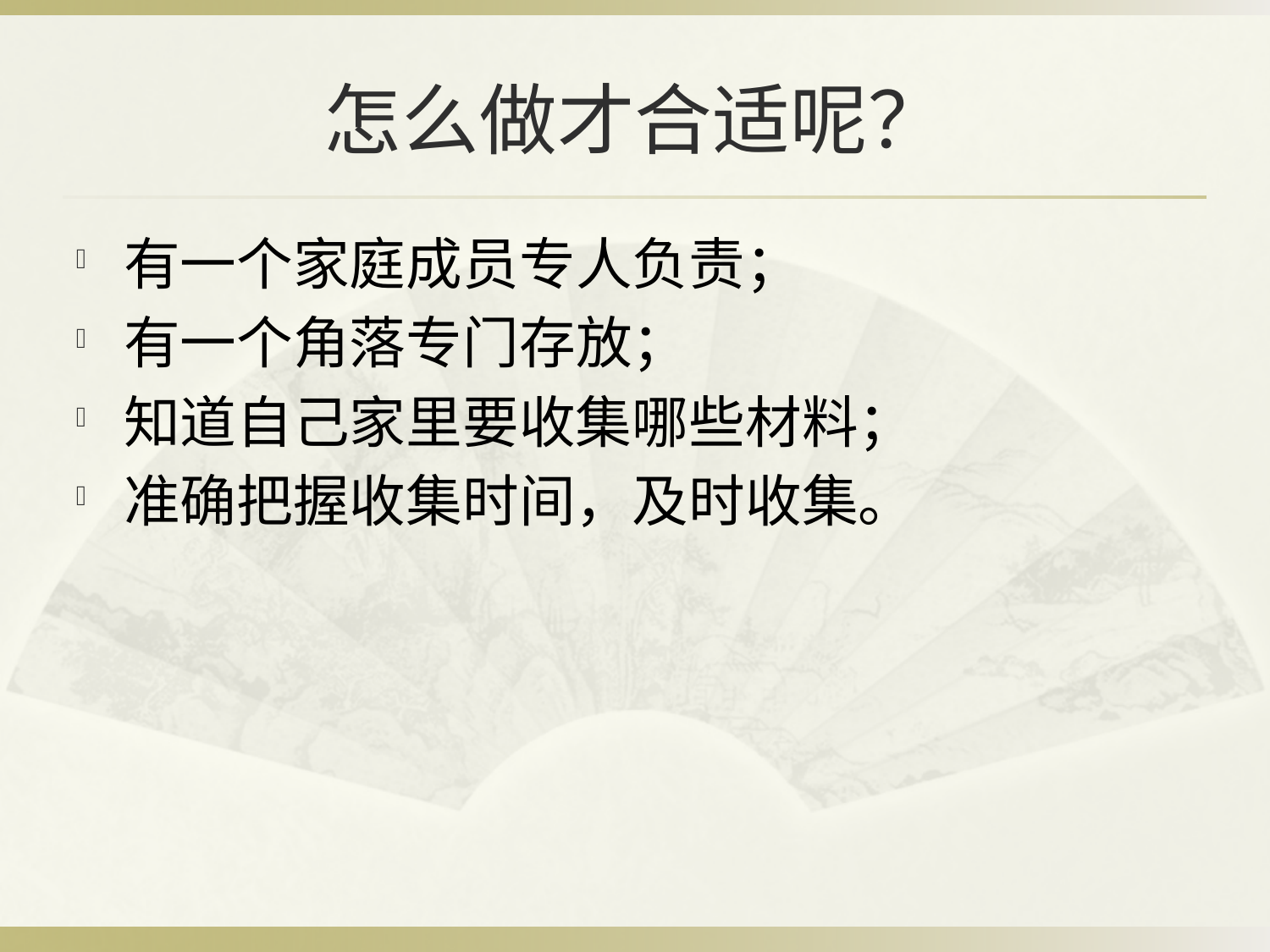

# 怎么做才合适呢？
有一个家庭成员专人负责；
有一个角落专门存放；
知道自己家里要收集哪些材料；
准确把握收集时间，及时收集。
74